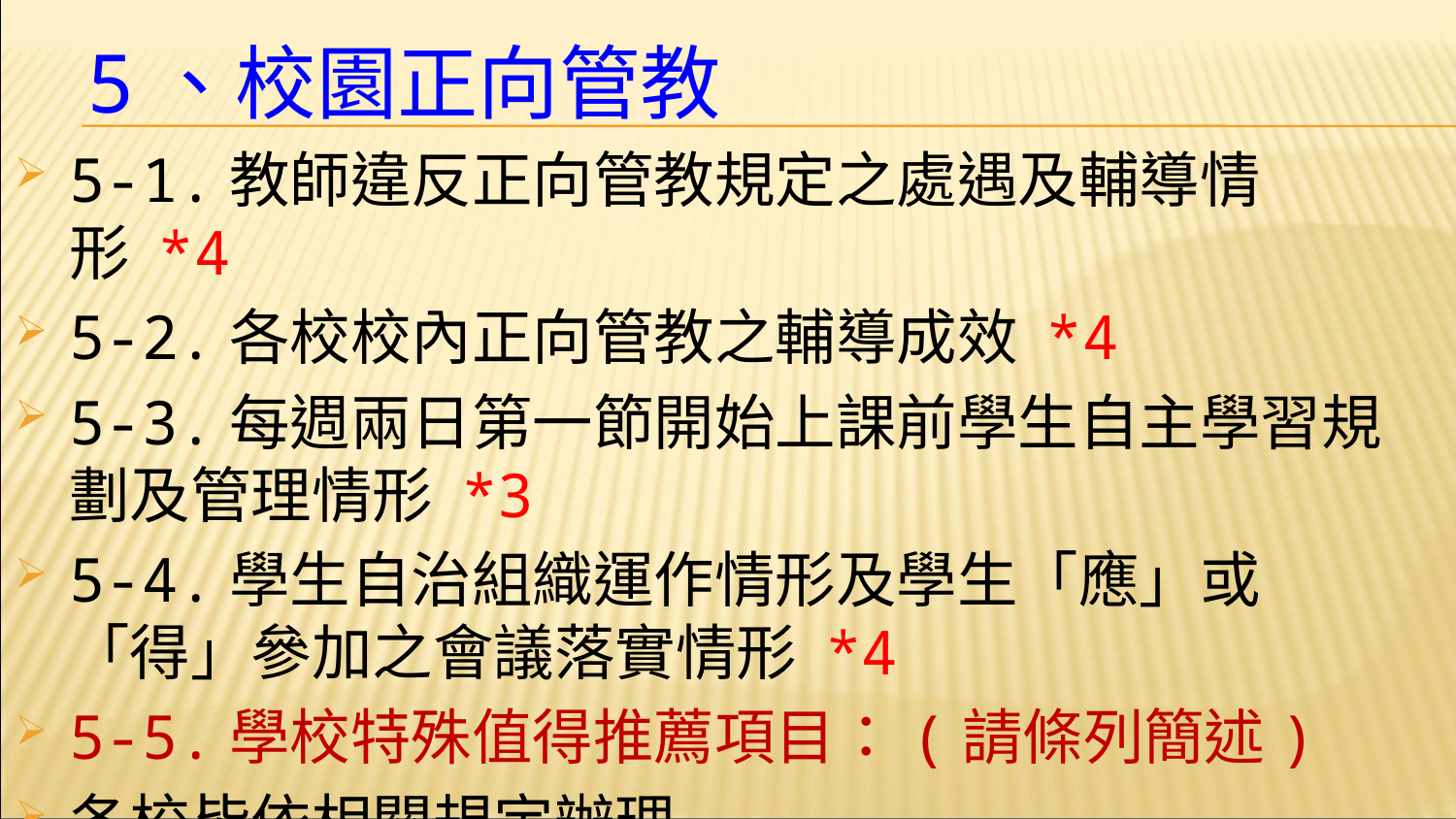

# 5、校園正向管教
5-1.教師違反正向管教規定之處遇及輔導情形 *4
5-2.各校校內正向管教之輔導成效 *4
5-3.每週兩日第一節開始上課前學生自主學習規劃及管理情形 *3
5-4.學生自治組織運作情形及學生「應」或「得」參加之會議落實情形 *4
5-5.學校特殊值得推薦項目：(請條列簡述)
各校皆依相關規定辦理